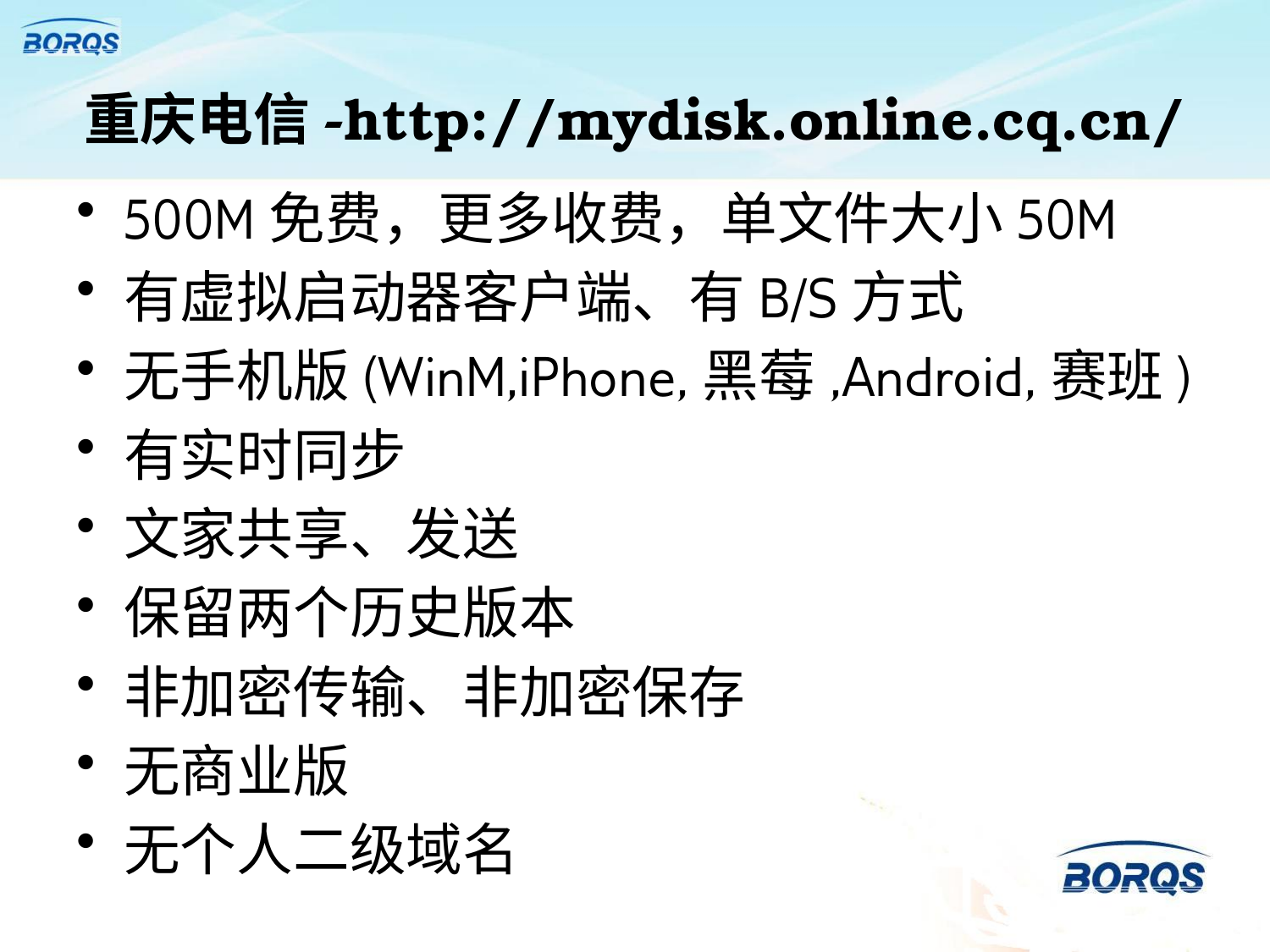

# 重庆电信-http://mydisk.online.cq.cn/
500M免费，更多收费，单文件大小50M
有虚拟启动器客户端、有B/S方式
无手机版(WinM,iPhone,黑莓,Android,赛班)
有实时同步
文家共享、发送
保留两个历史版本
非加密传输、非加密保存
无商业版
无个人二级域名